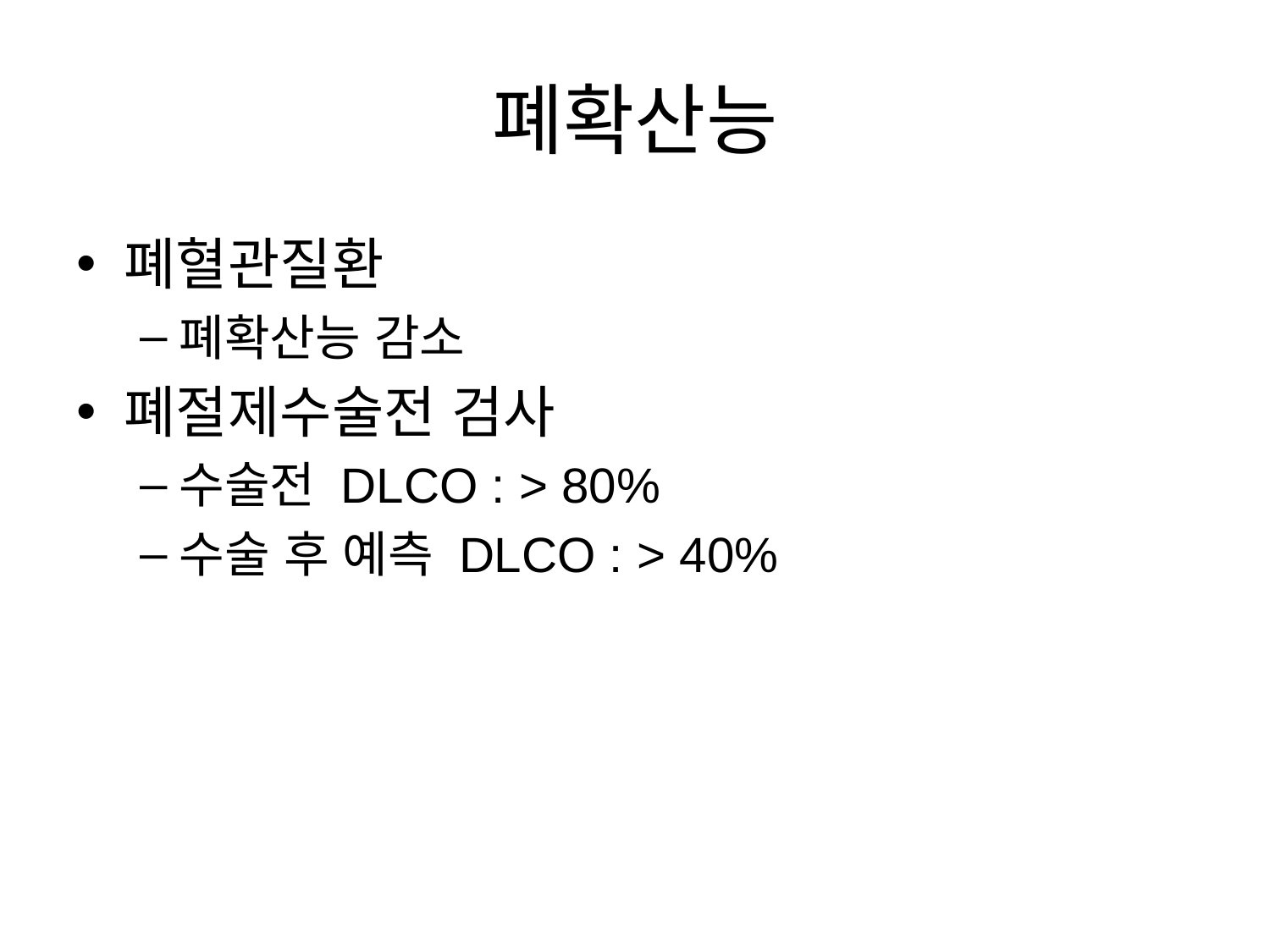

# 폐확산능
폐혈관질환
폐확산능 감소
폐절제수술전 검사
수술전 DLCO : > 80%
수술 후 예측 DLCO : > 40%